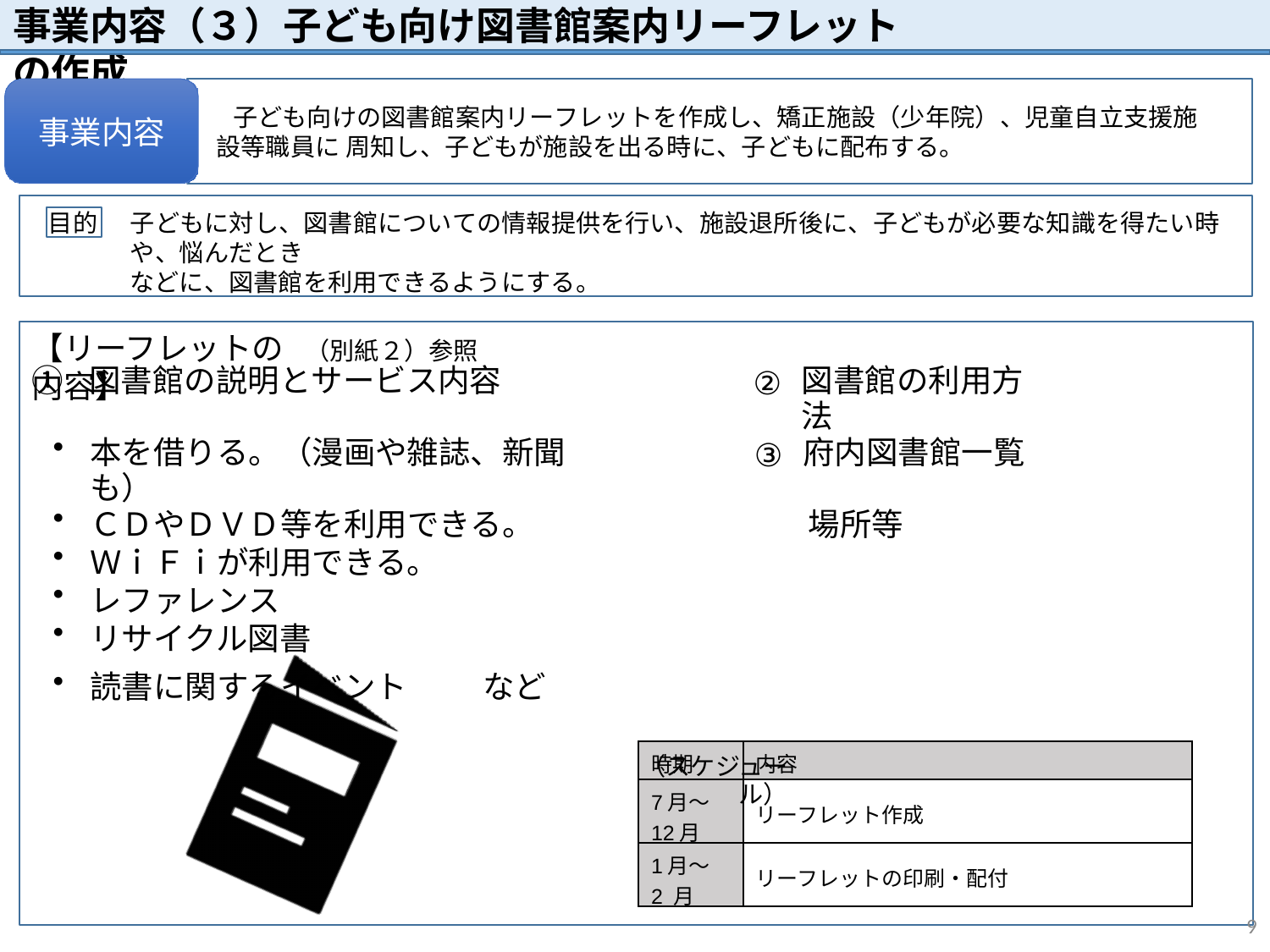

# 事業内容（３）子ども向け図書館案内リーフレットの作成

子ども向けの図書館案内リーフレットを作成し、矯正施設（少年院）、児童自立支援施設等職員に 周知し、子どもが施設を出る時に、子どもに配布する。
事業内容
子どもに対し、図書館についての情報提供を行い、施設退所後に、子どもが必要な知識を得たい時や、悩んだとき
などに、図書館を利用できるようにする。
目的

【リーフレットの内容】
（別紙２）参照
| ① 図書館の説明とサービス内容 | ② | 図書館の利用方法 |
| --- | --- | --- |
| 本を借りる。（漫画や雑誌、新聞も） | ③ | 府内図書館一覧 |
| ＣＤやＤＶＤ等を利用できる。 |  | 場所等 |
| ＷｉＦｉが利用できる。 |  |  |
| レファレンス |  |  |
| リサイクル図書 |  |  |
| 読書に関するイベント など | （スケジュール） |  |

| 時期 | 内容 |
| --- | --- |
| 7月～ 12月 | リーフレット作成 |
| 1月～2 月 | リーフレットの印刷・配付 |
9